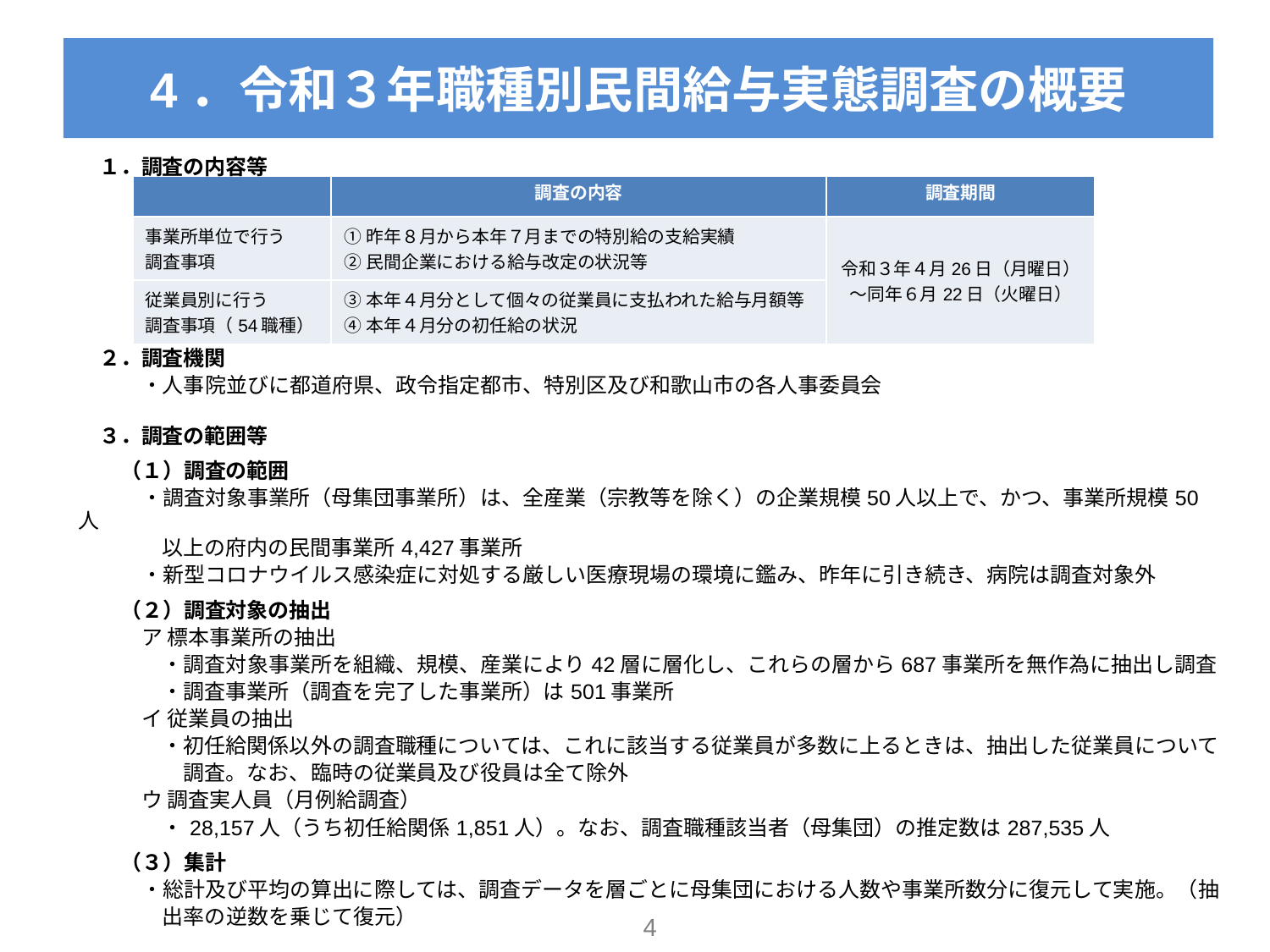

4．令和３年職種別民間給与実態調査の概要
　１．調査の内容等

　２．調査機関
　　　・人事院並びに都道府県、政令指定都市、特別区及び和歌山市の各人事委員会

　３．調査の範囲等
　　（１）調査の範囲
　　　・調査対象事業所（母集団事業所）は、全産業（宗教等を除く）の企業規模50人以上で、かつ、事業所規模50人
　　　　以上の府内の民間事業所4,427事業所
　　　・新型コロナウイルス感染症に対処する厳しい医療現場の環境に鑑み、昨年に引き続き、病院は調査対象外
　　（２）調査対象の抽出
　　　ア 標本事業所の抽出
　　　　・調査対象事業所を組織、規模、産業により42層に層化し、これらの層から687事業所を無作為に抽出し調査
　　　　・調査事業所（調査を完了した事業所）は501事業所
　　　イ 従業員の抽出
　　　　・初任給関係以外の調査職種については、これに該当する従業員が多数に上るときは、抽出した従業員について
　　　　　調査。なお、臨時の従業員及び役員は全て除外
　　　ウ 調査実人員（月例給調査）
　　　　・28,157人（うち初任給関係1,851人）。なお、調査職種該当者（母集団）の推定数は287,535人
　　（３）集計
　　　・総計及び平均の算出に際しては、調査データを層ごとに母集団における人数や事業所数分に復元して実施。（抽
　　　　出率の逆数を乗じて復元）
|  | 調査の内容 | 調査期間 |
| --- | --- | --- |
| 事業所単位で行う 調査事項 | ①昨年８月から本年７月までの特別給の支給実績 ②民間企業における給与改定の状況等 | 令和３年４月26日（月曜日） ～同年６月22日（火曜日） |
| 従業員別に行う 調査事項（54職種） | ③本年４月分として個々の従業員に支払われた給与月額等 ④本年４月分の初任給の状況 |  |

4